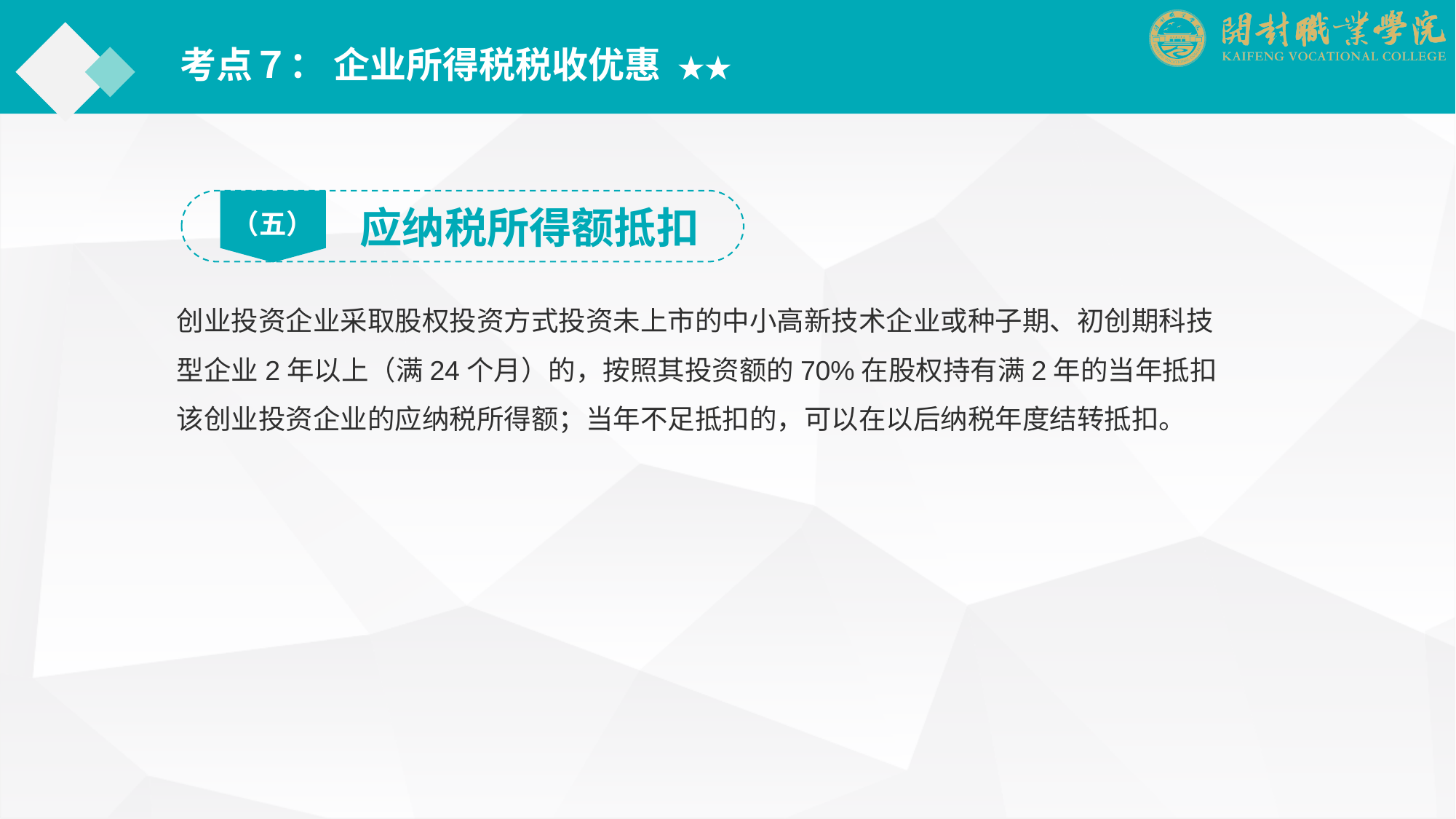

考点７： 企业所得税税收优惠  ★★

（五）
应纳税所得额抵扣
创业投资企业采取股权投资方式投资未上市的中小高新技术企业或种子期、初创期科技型企业2年以上（满24个月）的，按照其投资额的70%在股权持有满2年的当年抵扣该创业投资企业的应纳税所得额；当年不足抵扣的，可以在以后纳税年度结转抵扣。